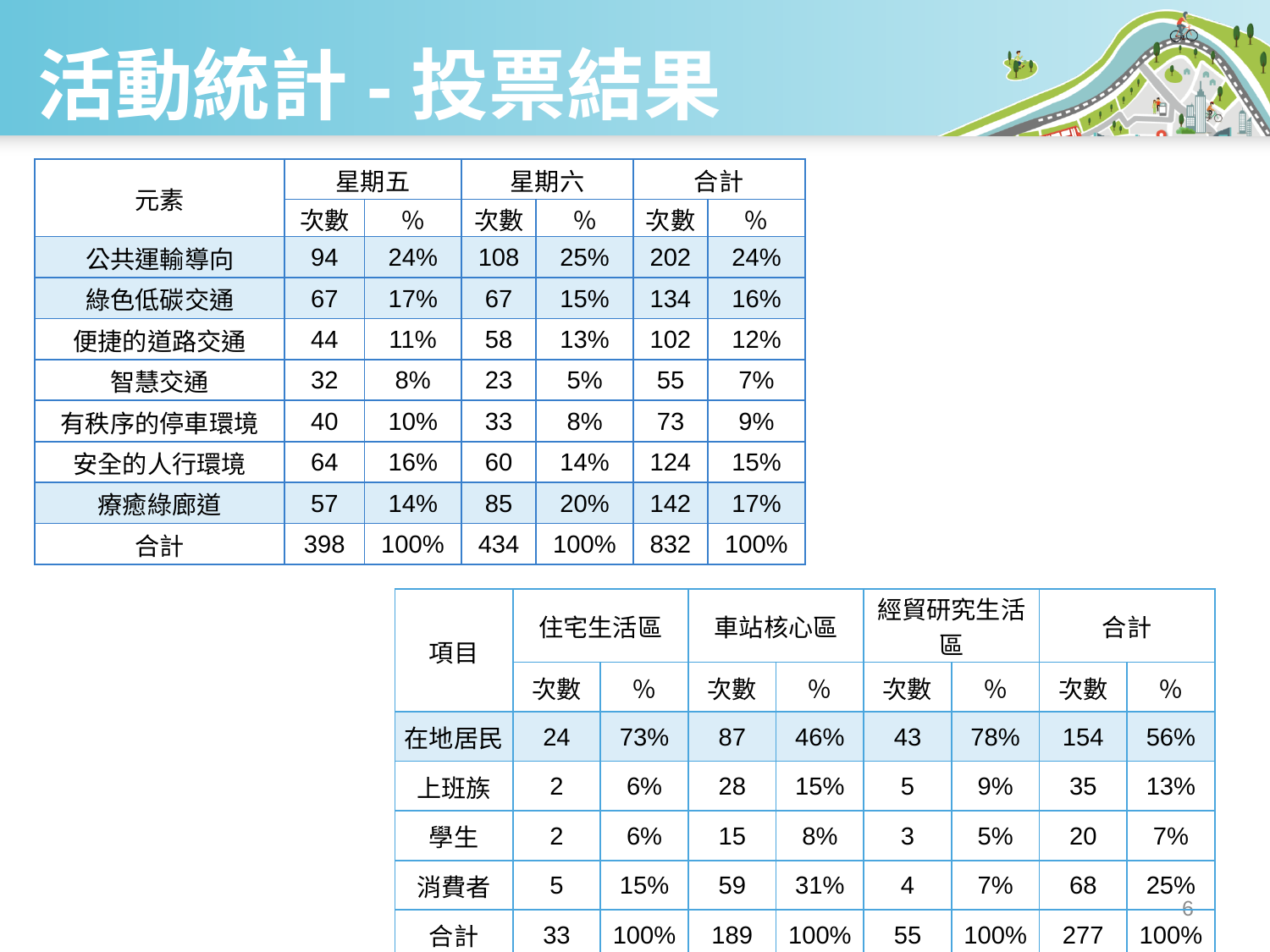

# 活動統計-投票結果
| 元素 | 星期五 |  | 星期六 |  | 合計 |  |
| --- | --- | --- | --- | --- | --- | --- |
|  | 次數 | ％ | 次數 | ％ | 次數 | ％ |
| 公共運輸導向 | 94 | 24% | 108 | 25% | 202 | 24% |
| 綠色低碳交通 | 67 | 17% | 67 | 15% | 134 | 16% |
| 便捷的道路交通 | 44 | 11% | 58 | 13% | 102 | 12% |
| 智慧交通 | 32 | 8% | 23 | 5% | 55 | 7% |
| 有秩序的停車環境 | 40 | 10% | 33 | 8% | 73 | 9% |
| 安全的人行環境 | 64 | 16% | 60 | 14% | 124 | 15% |
| 療癒綠廊道 | 57 | 14% | 85 | 20% | 142 | 17% |
| 合計 | 398 | 100% | 434 | 100% | 832 | 100% |
| 項目 | 住宅生活區 |  | 車站核心區 |  | 經貿研究生活區 |  | 合計 |  |
| --- | --- | --- | --- | --- | --- | --- | --- | --- |
|  | 次數 | ％ | 次數 | ％ | 次數 | ％ | 次數 | ％ |
| 在地居民 | 24 | 73% | 87 | 46% | 43 | 78% | 154 | 56% |
| 上班族 | 2 | 6% | 28 | 15% | 5 | 9% | 35 | 13% |
| 學生 | 2 | 6% | 15 | 8% | 3 | 5% | 20 | 7% |
| 消費者 | 5 | 15% | 59 | 31% | 4 | 7% | 68 | 25% |
| 合計 | 33 | 100% | 189 | 100% | 55 | 100% | 277 | 100% |
6